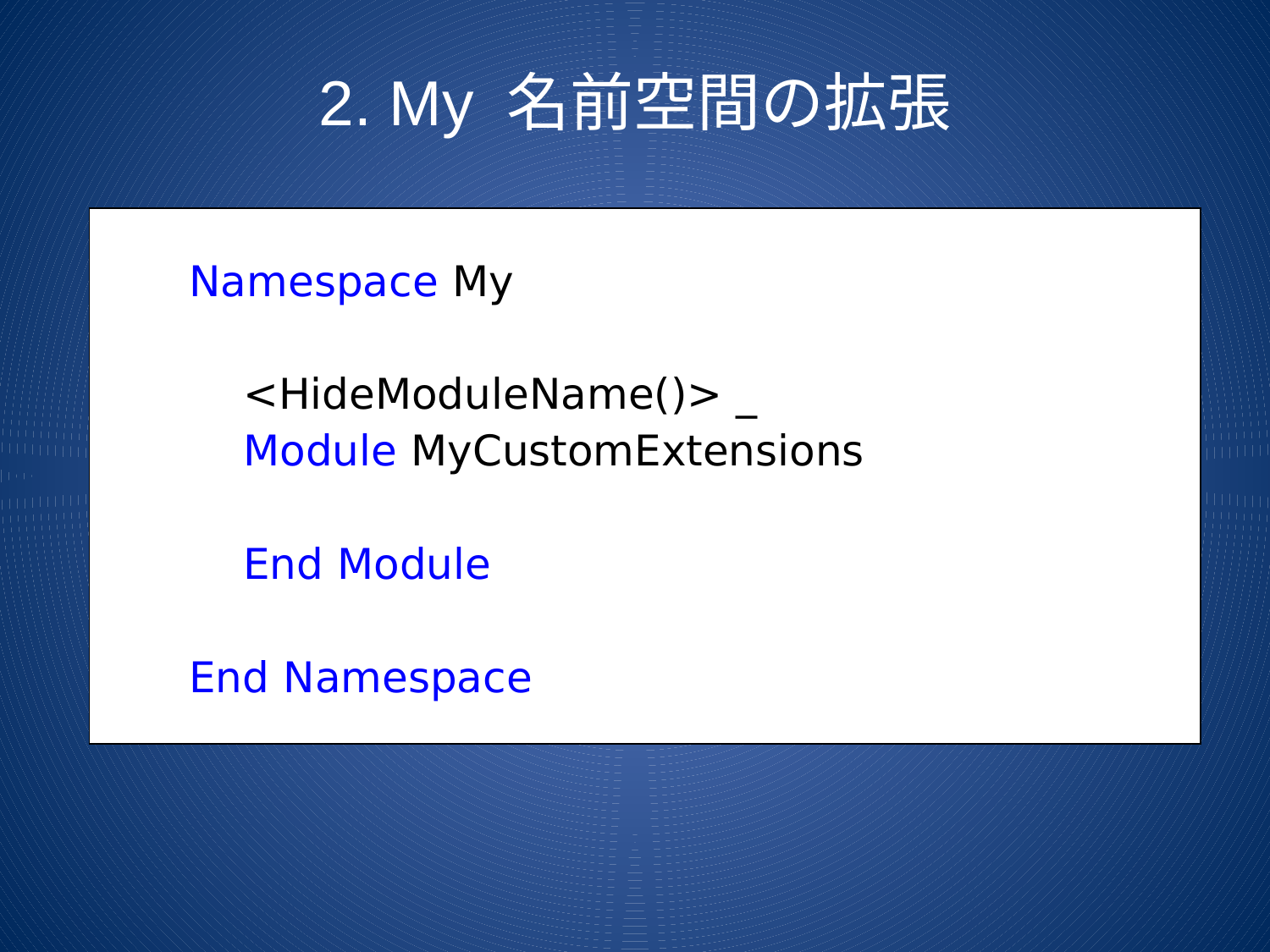

# 2. My 名前空間の拡張
| Namespace My <HideModuleName()> \_ Module MyCustomExtensions End Module End Namespace |
| --- |